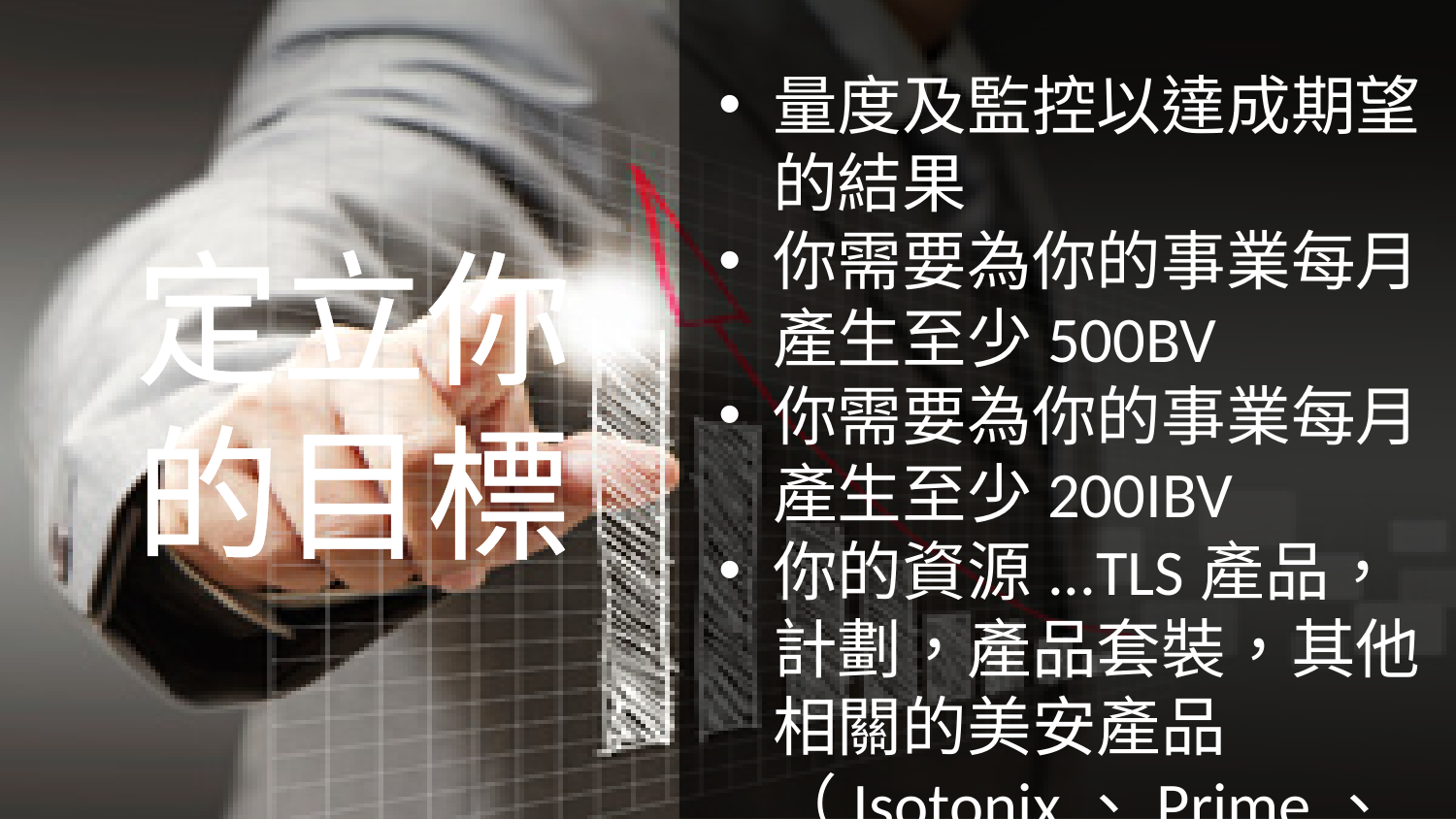

量度及監控以達成期望的結果
你需要為你的事業每月產生至少500BV
你需要為你的事業每月產生至少200IBV
你的資源...TLS產品，計劃，產品套裝，其他相關的美安產品（Isotonix、Prime、Motives及護膚產品）HK.SHOP.COM上與TLS宗旨配合的夥伴商店（食品、衣飾及健身店、電子產品商店等，購物年金）

定立你的目標